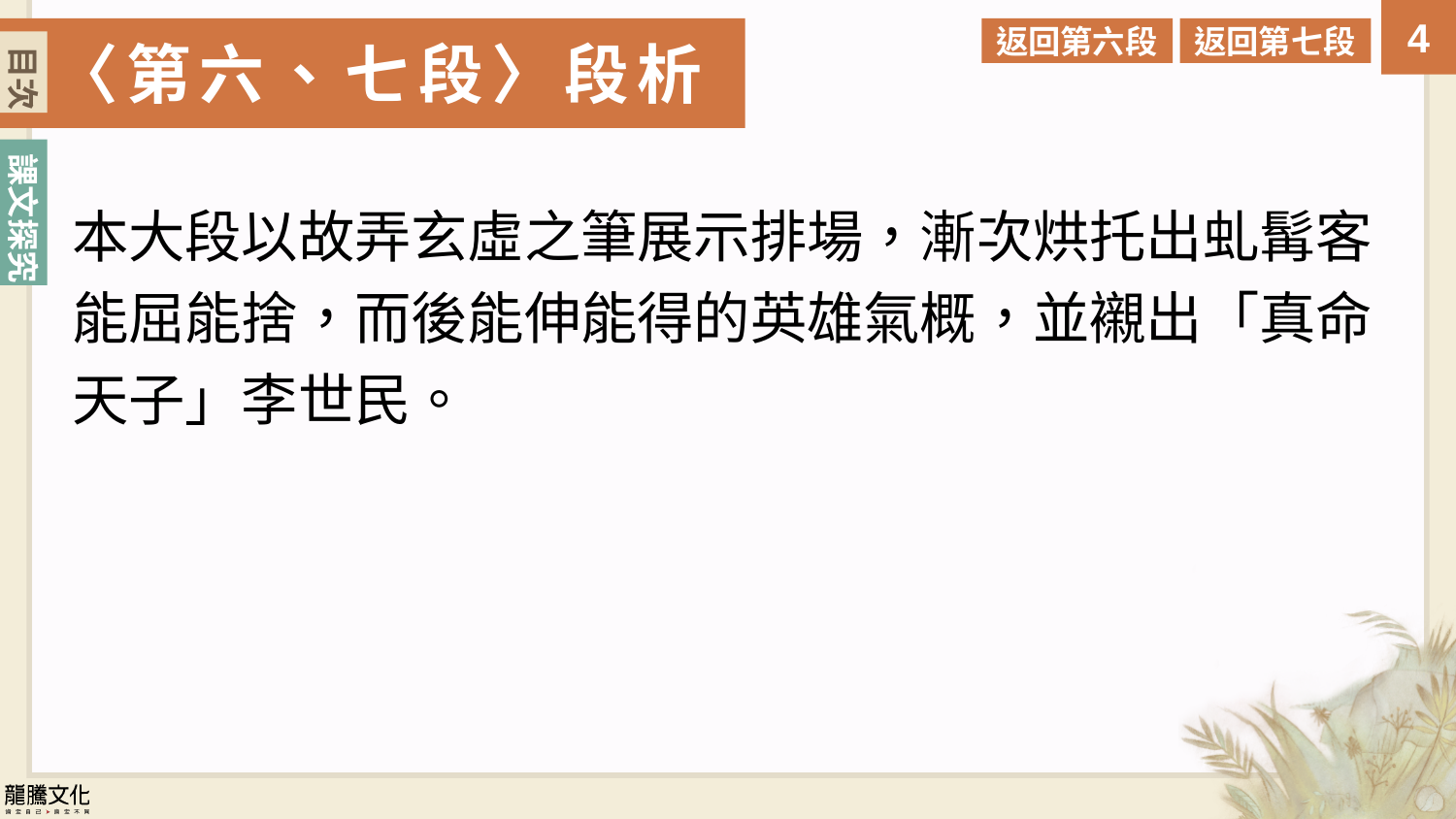

返回第六段

返回第七段
〈第六、七段〉段析
目次
本大段以故弄玄虛之筆展示排場，漸次烘托出虬髯客能屈能捨，而後能伸能得的英雄氣概，並襯出「真命天子」李世民。